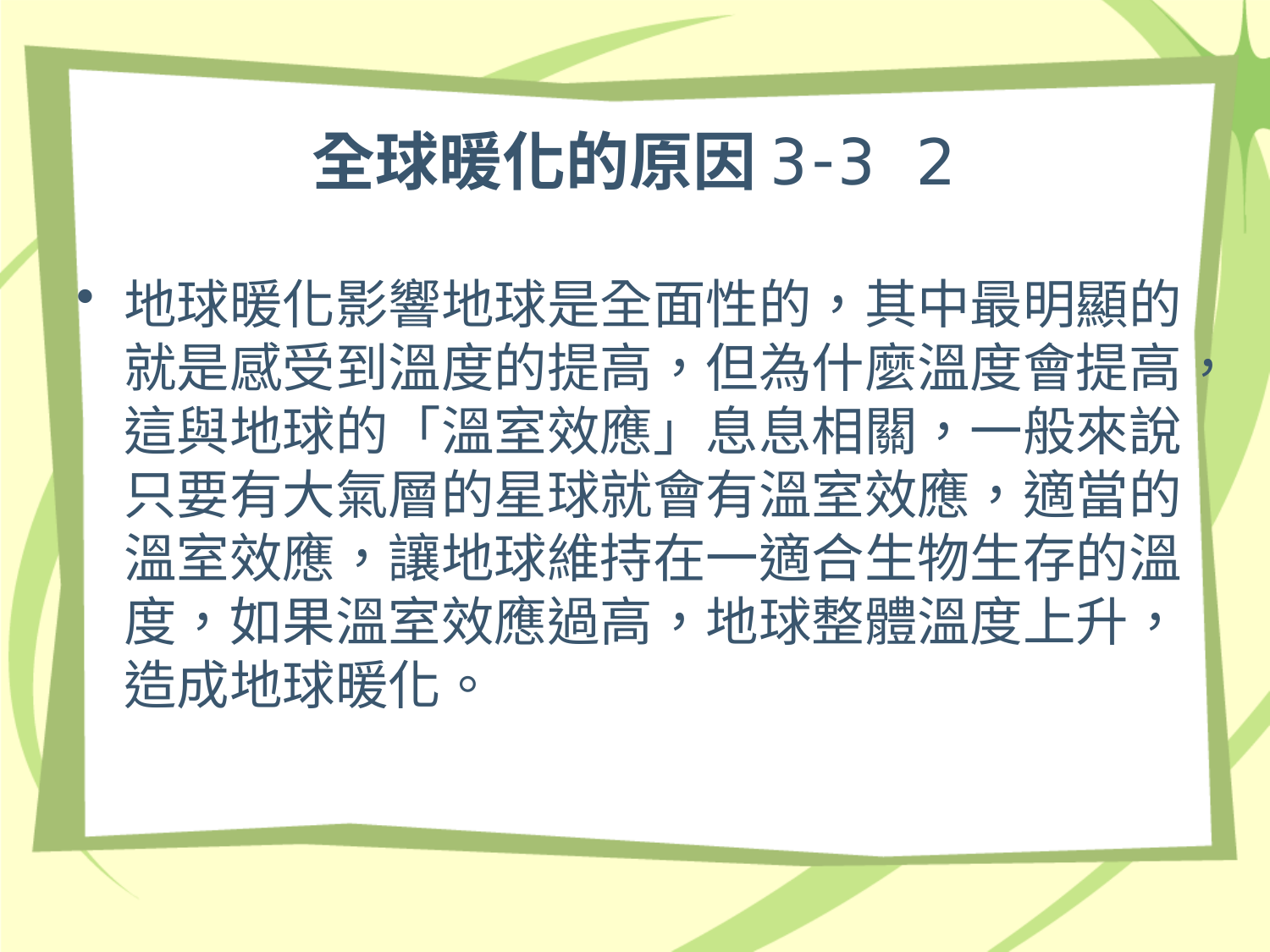

# 全球暖化的原因3-3  2
地球暖化影響地球是全面性的，其中最明顯的就是感受到溫度的提高，但為什麼溫度會提高，這與地球的「溫室效應」息息相關，一般來說只要有大氣層的星球就會有溫室效應，適當的溫室效應，讓地球維持在一適合生物生存的溫度，如果溫室效應過高，地球整體溫度上升，造成地球暖化。